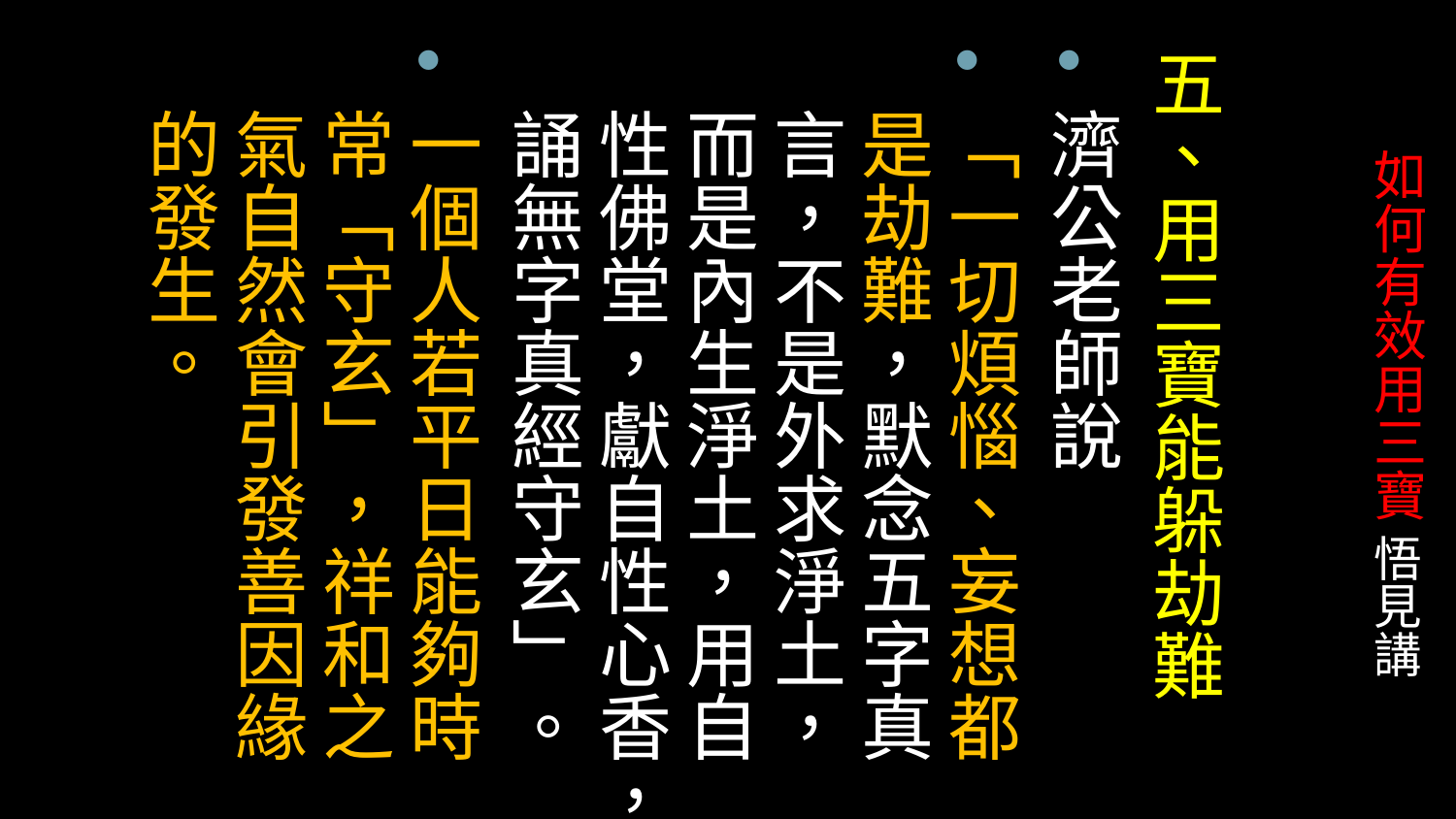

五、用三寶能躲劫難
濟公老師說
「一切煩惱、妄想都是劫難，默念五字真言，不是外求淨土，而是內生淨土，用自性佛堂，獻自性心香，誦無字真經守玄」。
一個人若平日能夠時常「守玄」，祥和之氣自然會引發善因緣的發生。

# 如何有效用三寶 悟見講